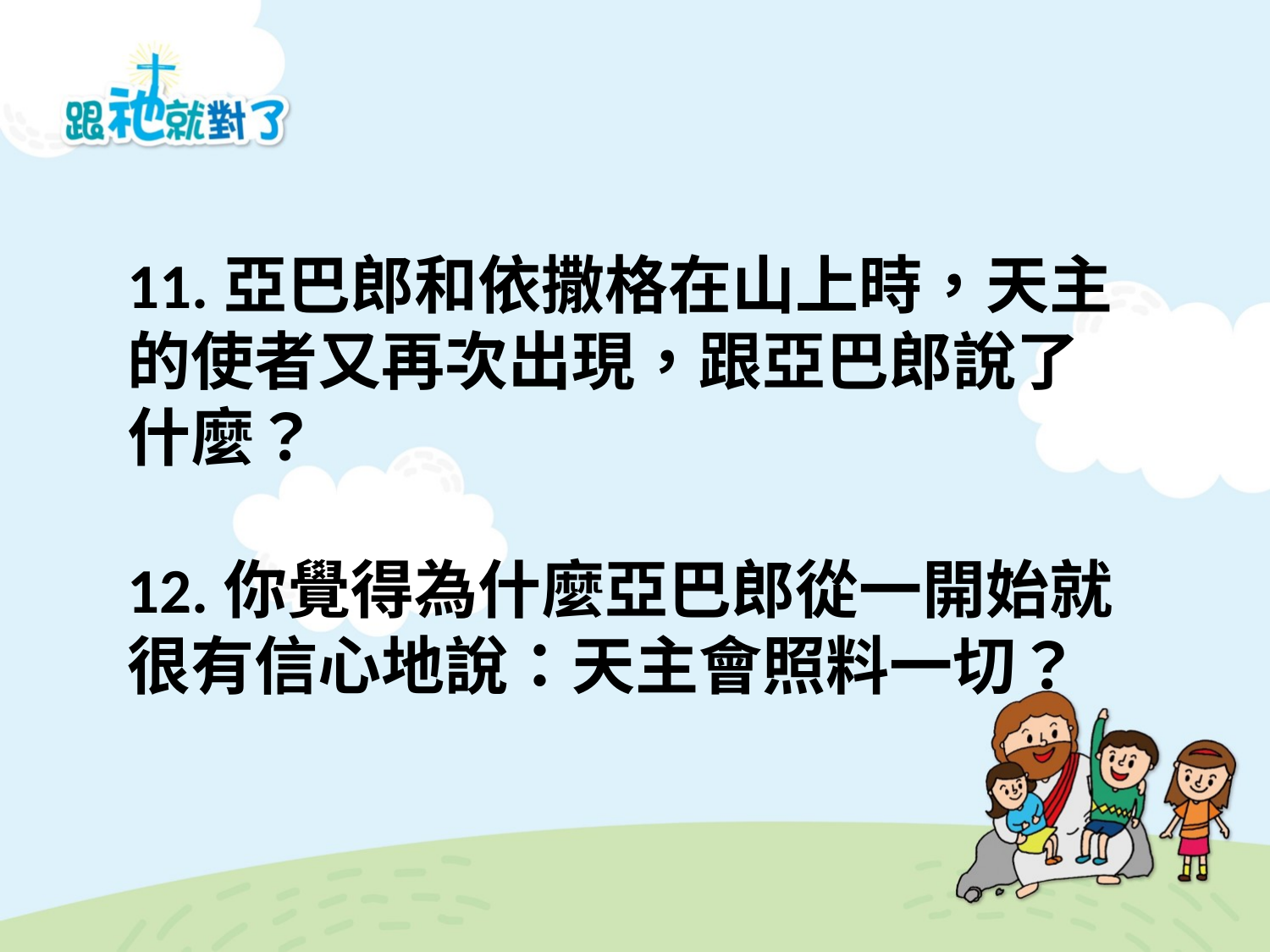

11.亞巴郎和依撒格在山上時，天主的使者又再次出現，跟亞巴郎說了什麼？

12.你覺得為什麼亞巴郎從一開始就很有信心地說：天主會照料一切？